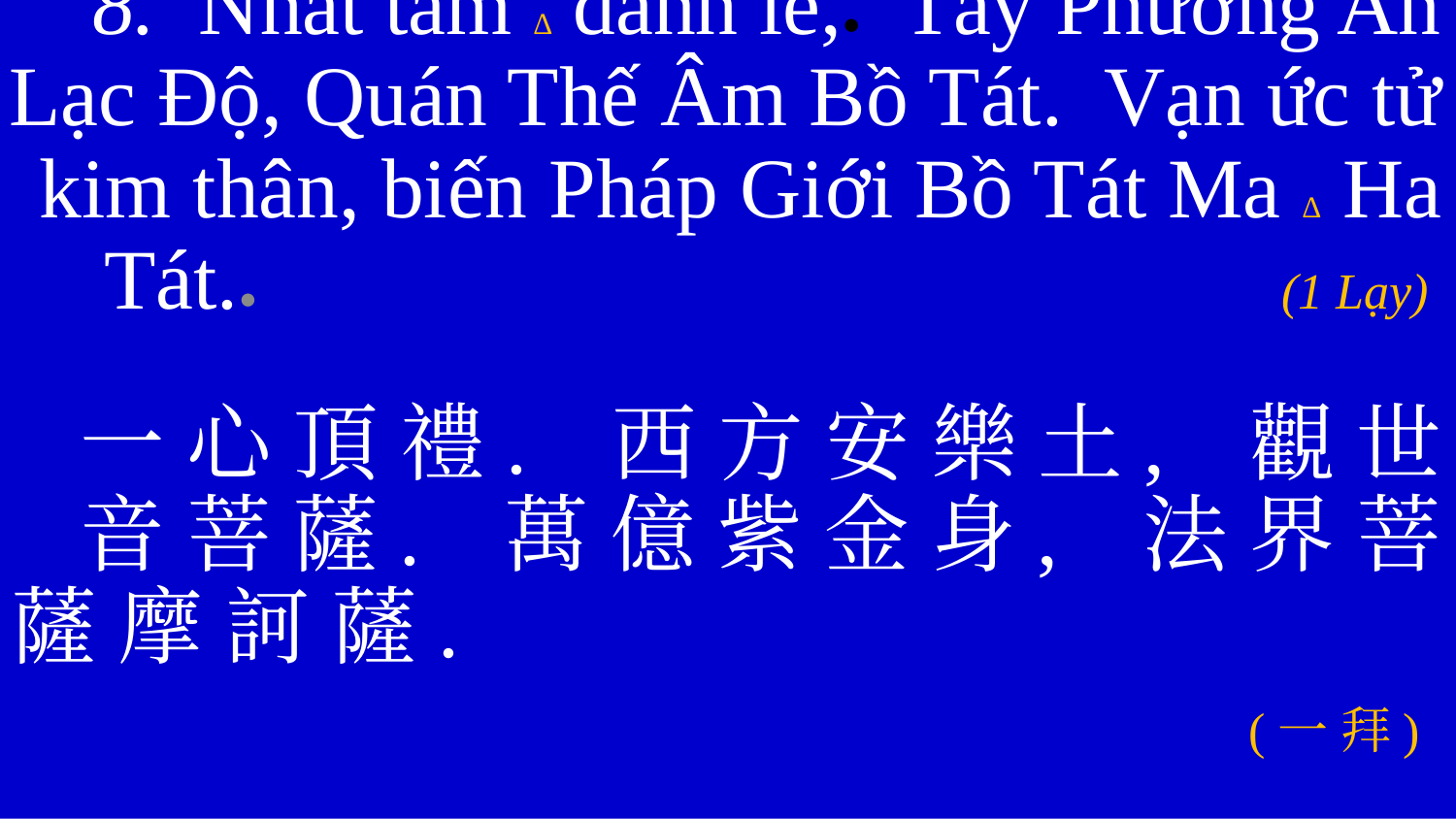

8.  Nhất tâm ∆ đảnh lễ,●  Tây Phương An Lạc Độ, Quán Thế Âm Bồ Tát.  Vạn ức tử kim thân, biến Pháp Giới Bồ Tát Ma ∆ Ha Tát.●							 (1 Lạy)

一 心 頂 禮.   西 方 安 樂 土,   觀 世 音 菩 薩.   萬 億 紫 金 身,   法 界 菩 薩 摩 訶 薩.                                                 (一 拜)